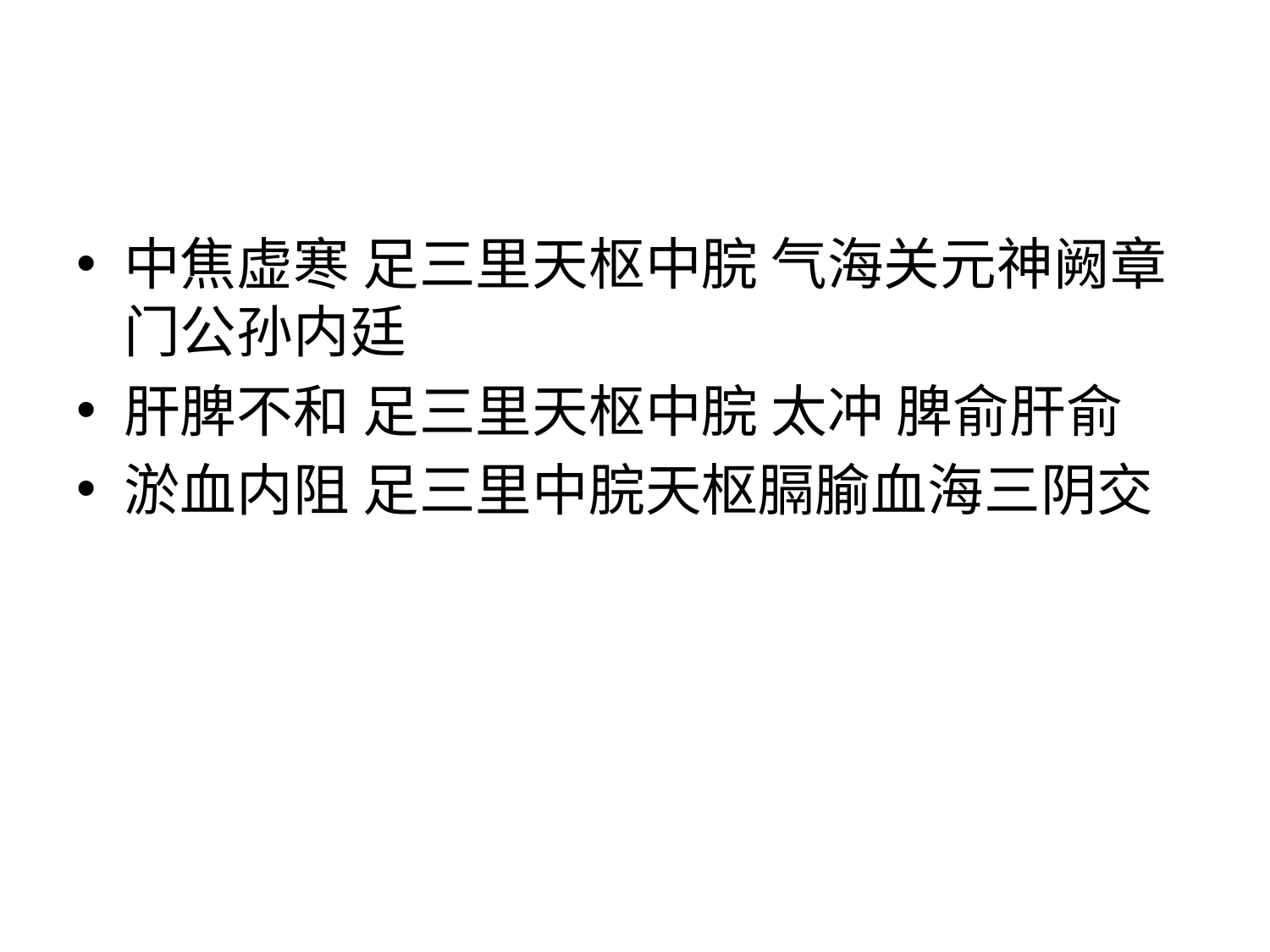

#
中焦虚寒 足三里天枢中脘 气海关元神阙章门公孙内廷
肝脾不和 足三里天枢中脘 太冲 脾俞肝俞
淤血内阻 足三里中脘天枢膈腧血海三阴交